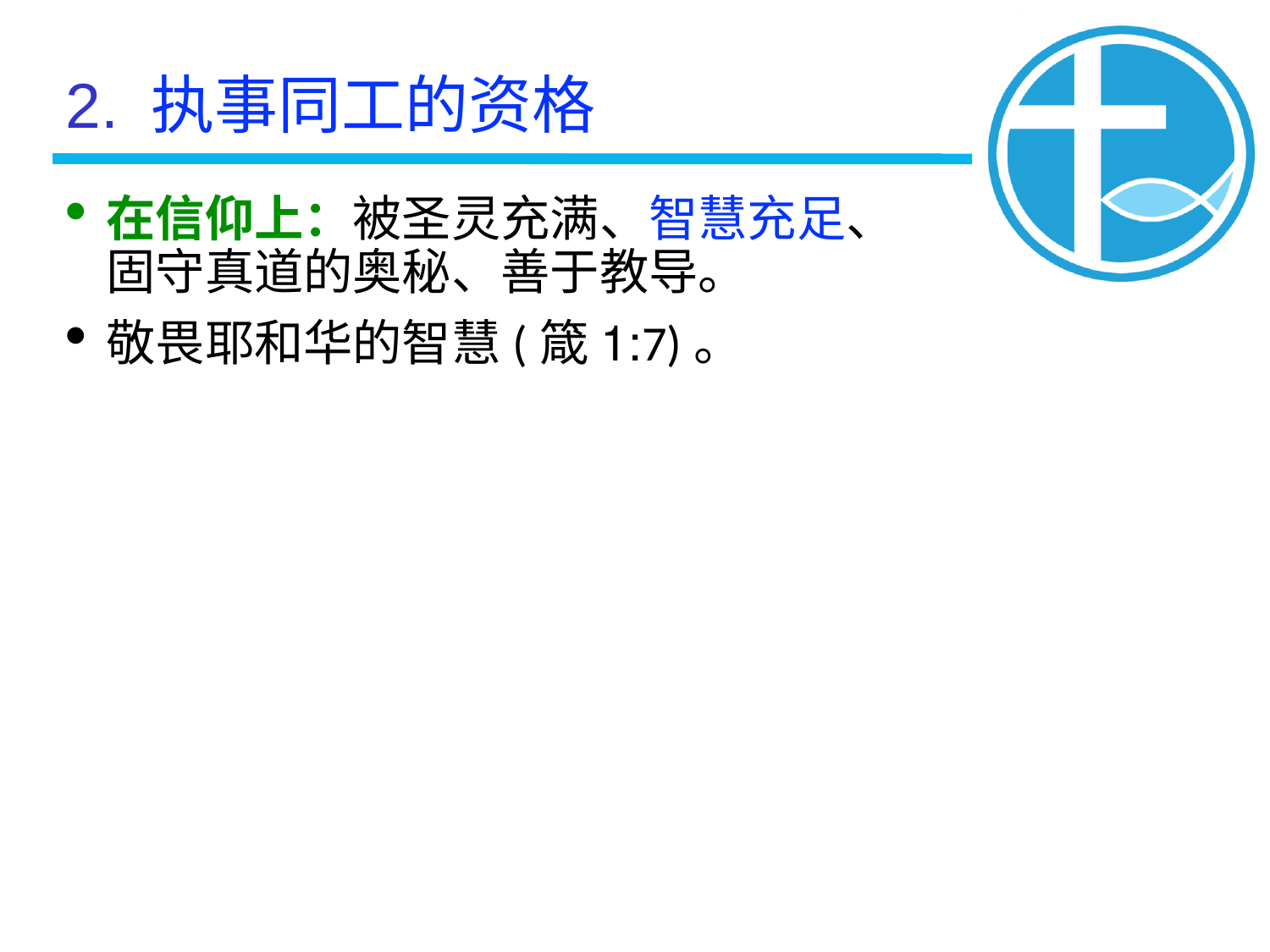

2. 执事同工的资格
在信仰上：被圣灵充满、智慧充足、
固守真道的奥秘、善于教导。
敬畏耶和华的智慧(箴1:7)。